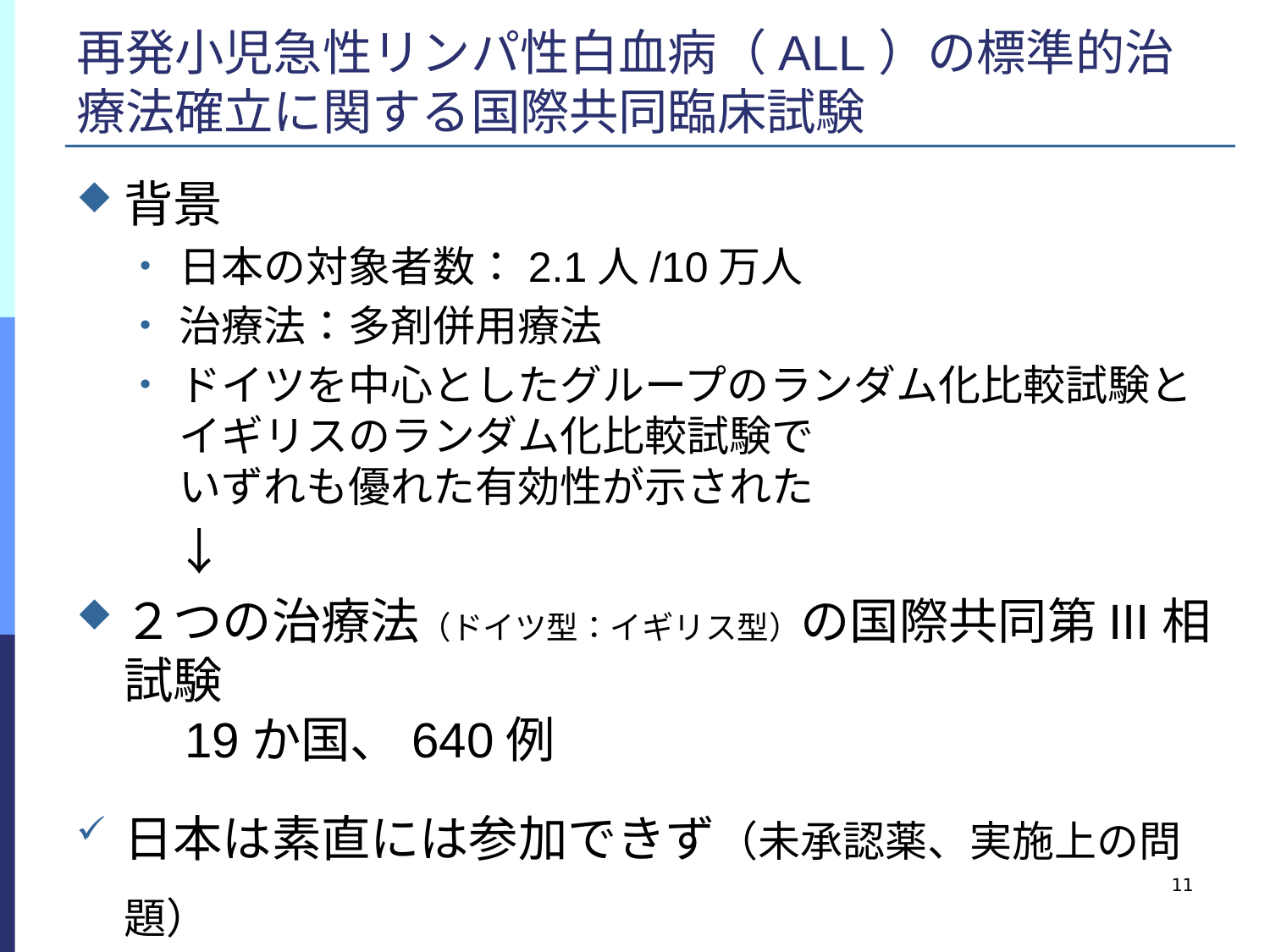

# 再発小児急性リンパ性白血病（ALL）の標準的治療法確立に関する国際共同臨床試験
背景
日本の対象者数：2.1人/10万人
治療法：多剤併用療法
ドイツを中心としたグループのランダム化比較試験と
イギリスのランダム化比較試験で
いずれも優れた有効性が示された
　　↓
２つの治療法（ドイツ型：イギリス型）の国際共同第III相試験
　19か国、640例
日本は素直には参加できず（未承認薬、実施上の問題）
11